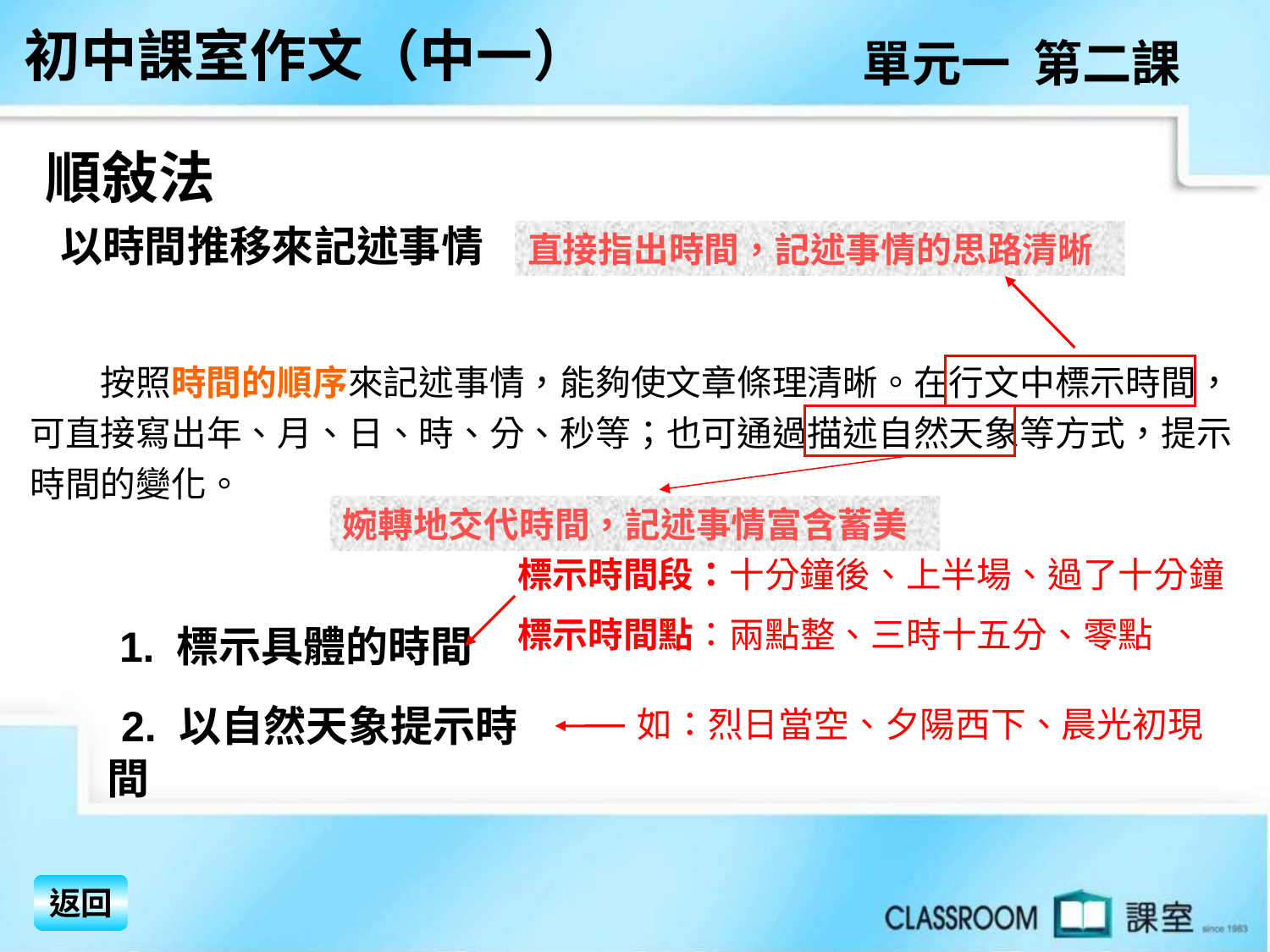

初中課室作文（中一）
單元一  第二課
順敍法
 以時間推移來記述事情
直接指出時間，記述事情的思路清晰

　　按照時間的順序來記述事情，能夠使文章條理清晰。在行文中標示時間，可直接寫出年、月、日、時、分、秒等；也可通過描述自然天象等方式，提示時間的變化。

婉轉地交代時間，記述事情富含蓄美
標示時間段：十分鐘後、上半場、過了十分鐘
標示時間點：兩點整、三時十五分、零點

 1. 標示具體的時間
 2. 以自然天象提示時間
如：烈日當空、夕陽西下、晨光初現

返回